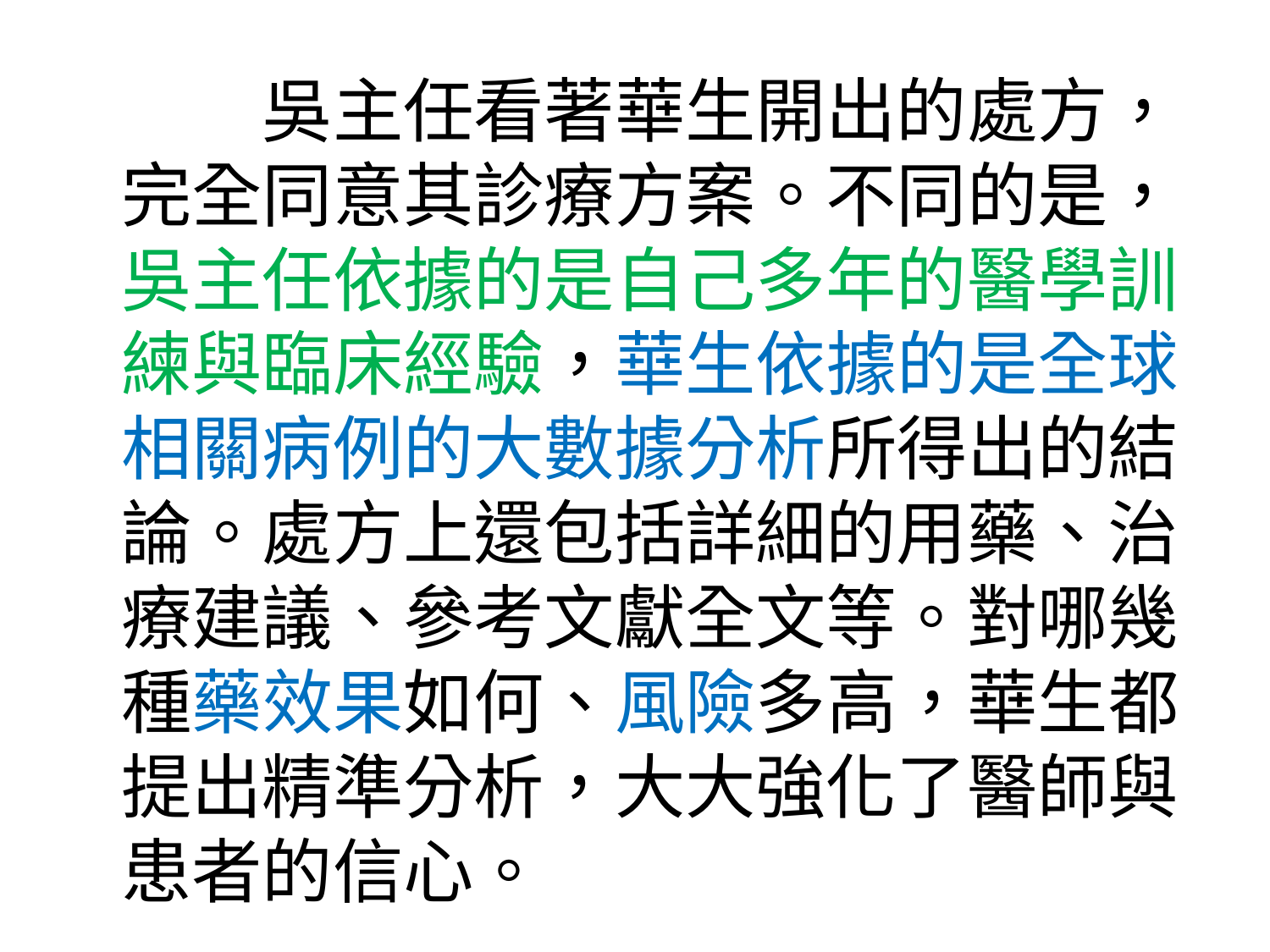

吳主任看著華生開出的處方，完全同意其診療方案。不同的是，吳主任依據的是自己多年的醫學訓練與臨床經驗，華生依據的是全球相關病例的大數據分析所得出的結論。處方上還包括詳細的用藥、治療建議、參考文獻全文等。對哪幾種藥效果如何、風險多高，華生都提出精準分析，大大強化了醫師與患者的信心。